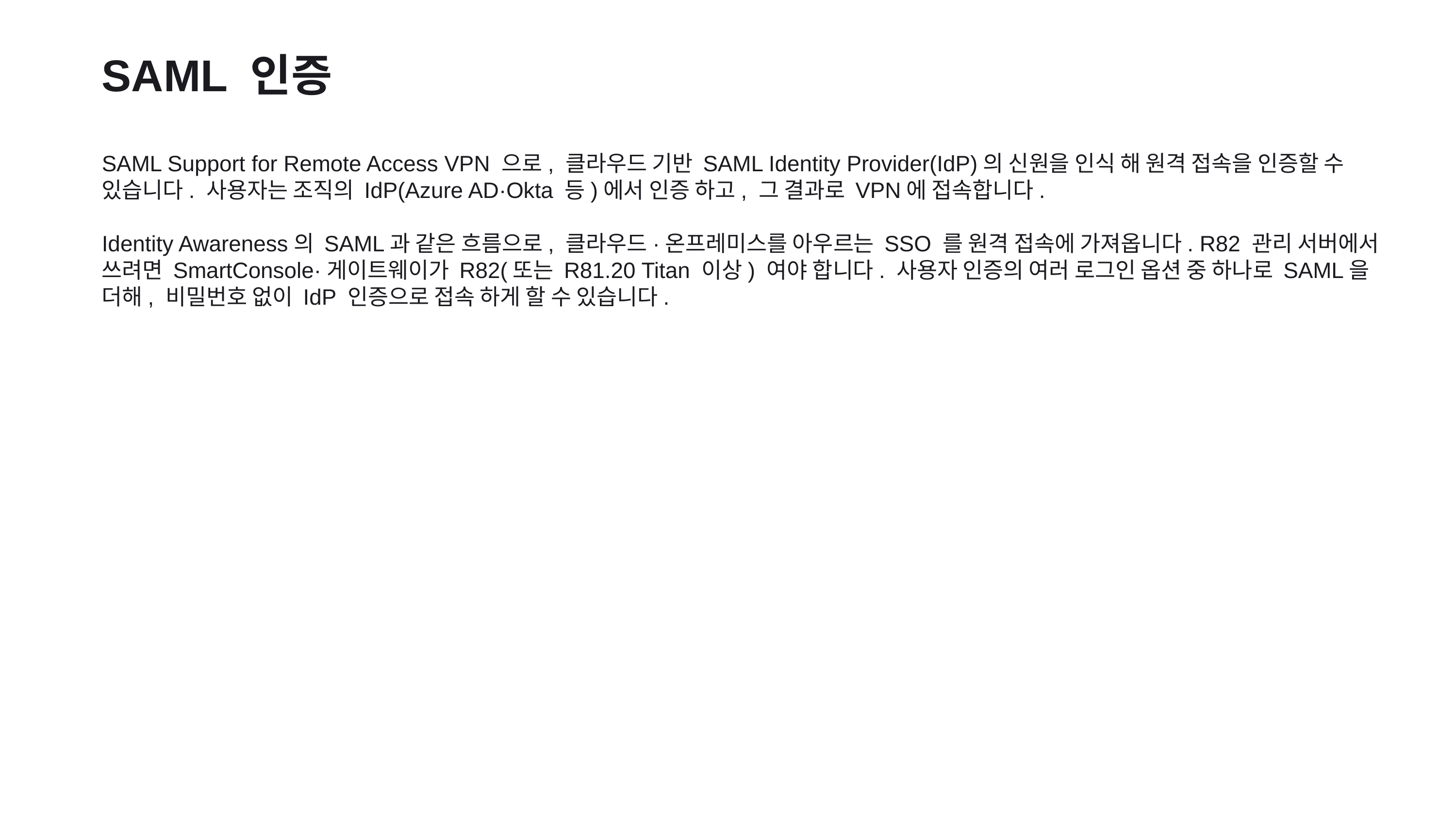

SAML 인증
SAML Support for Remote Access VPN 으로, 클라우드 기반 SAML Identity Provider(IdP)의 신원을 인식 해 원격 접속을 인증할 수 있습니다. 사용자는 조직의 IdP(Azure AD·Okta 등)에서 인증 하고, 그 결과로 VPN에 접속합니다.

Identity Awareness의 SAML과 같은 흐름으로, 클라우드·온프레미스를 아우르는 SSO 를 원격 접속에 가져옵니다. R82 관리 서버에서 쓰려면 SmartConsole·게이트웨이가 R82(또는 R81.20 Titan 이상) 여야 합니다. 사용자 인증의 여러 로그인 옵션 중 하나로 SAML을 더해, 비밀번호 없이 IdP 인증으로 접속 하게 할 수 있습니다.